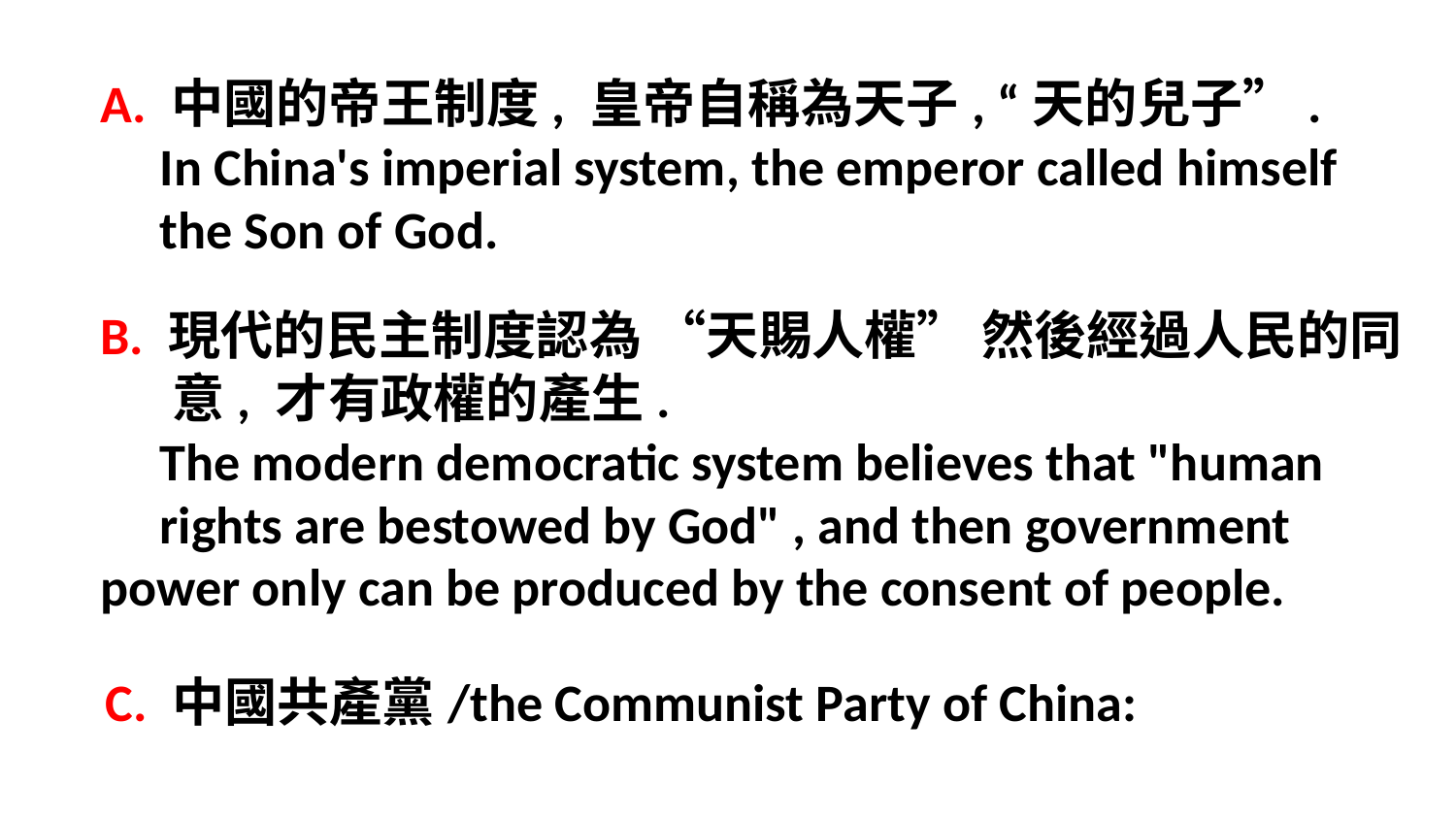

A. 中國的帝王制度, 皇帝自稱為天子, “天的兒子”.
     In China's imperial system, the emperor called himself
     the Son of God.
B. 現代的民主制度認為 “天賜人權” 然後經過人民的同
     意, 才有政權的產生.
     The modern democratic system believes that "human
     rights are bestowed by God" , and then government    power only can be produced by the consent of people.
C. 中國共產黨/the Communist Party of China: